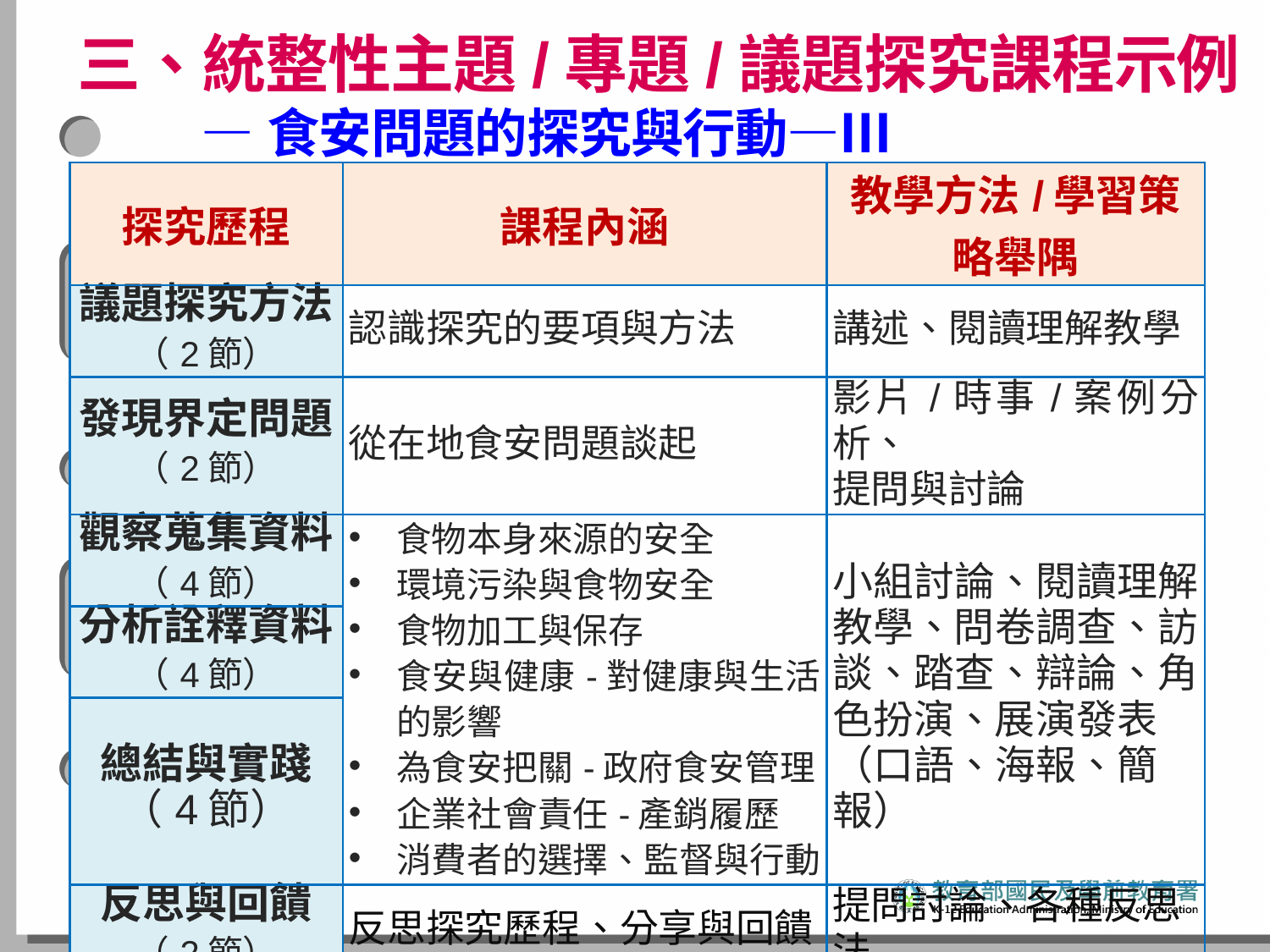

三、統整性主題/專題/議題探究課程示例
           —食安問題的探究與行動—Ⅲ
| 探究歷程 | 課程內涵 | 教學方法/學習策略舉隅 |
| --- | --- | --- |
| 議題探究方法 （2節） | 認識探究的要項與方法 | 講述、閱讀理解教學 |
| 發現界定問題 （2節） | 從在地食安問題談起 | 影片/時事/案例分析、 提問與討論 |
| 觀察蒐集資料 （4節） | 食物本身來源的安全 環境污染與食物安全 食物加工與保存 食安與健康-對健康與生活的影響 為食安把關-政府食安管理 企業社會責任-產銷履歷 消費者的選擇、監督與行動 | 小組討論、閱讀理解教學、問卷調查、訪談、踏查、辯論、角色扮演、展演發表（口語、海報、簡報） |
| 分析詮釋資料 （4節） |  |  |
| 總結與實踐 （4節） |  |  |
| 反思與回饋 （2節） | 反思探究歷程、分享與回饋 | 提問討論、各種反思法 |